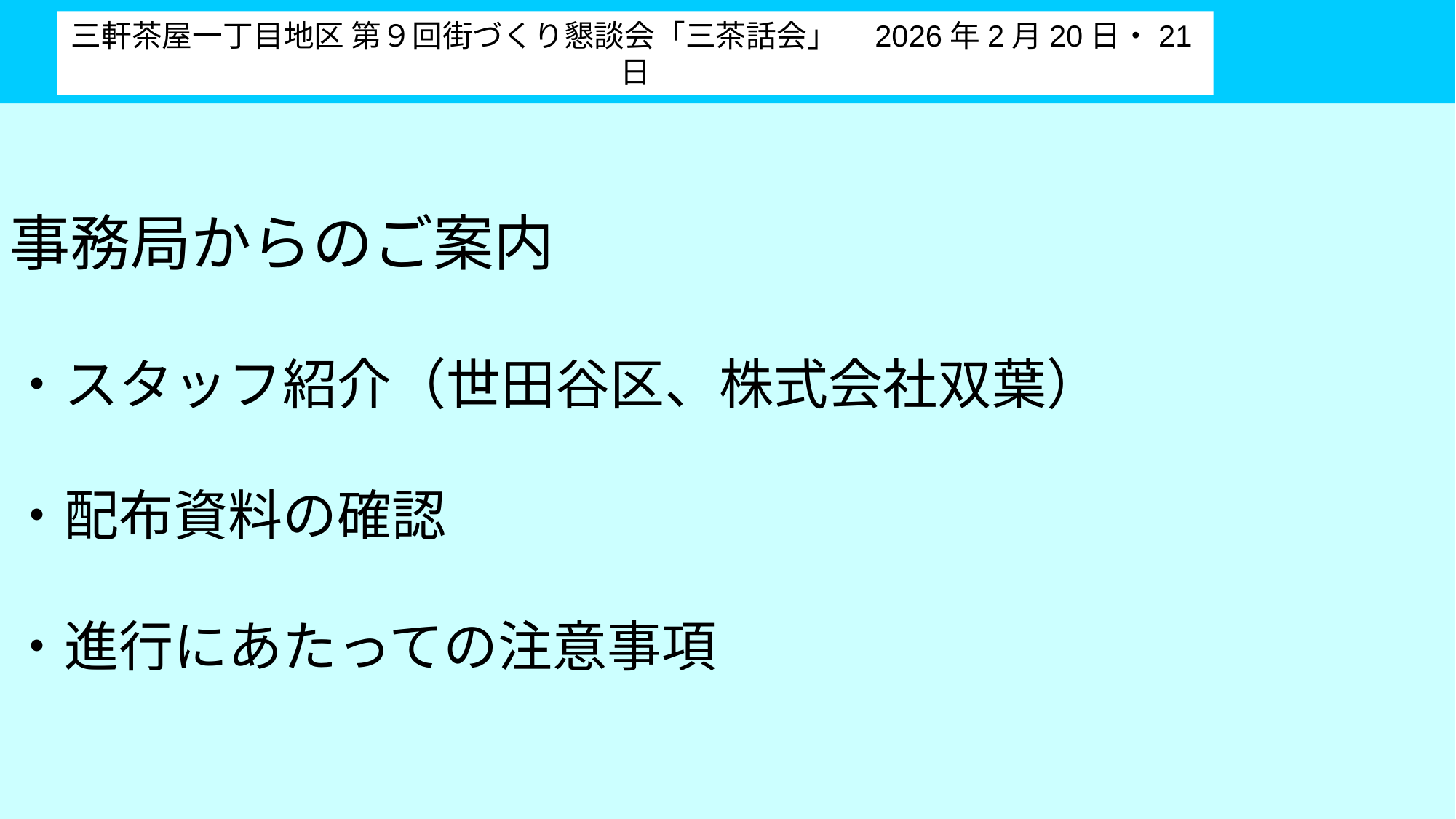

三軒茶屋一丁目地区 第９回街づくり懇談会「三茶話会」　2026年2月20日・21日
# 事務局からのご案内 ・スタッフ紹介（世田谷区、株式会社双葉） ・配布資料の確認 ・進行にあたっての注意事項